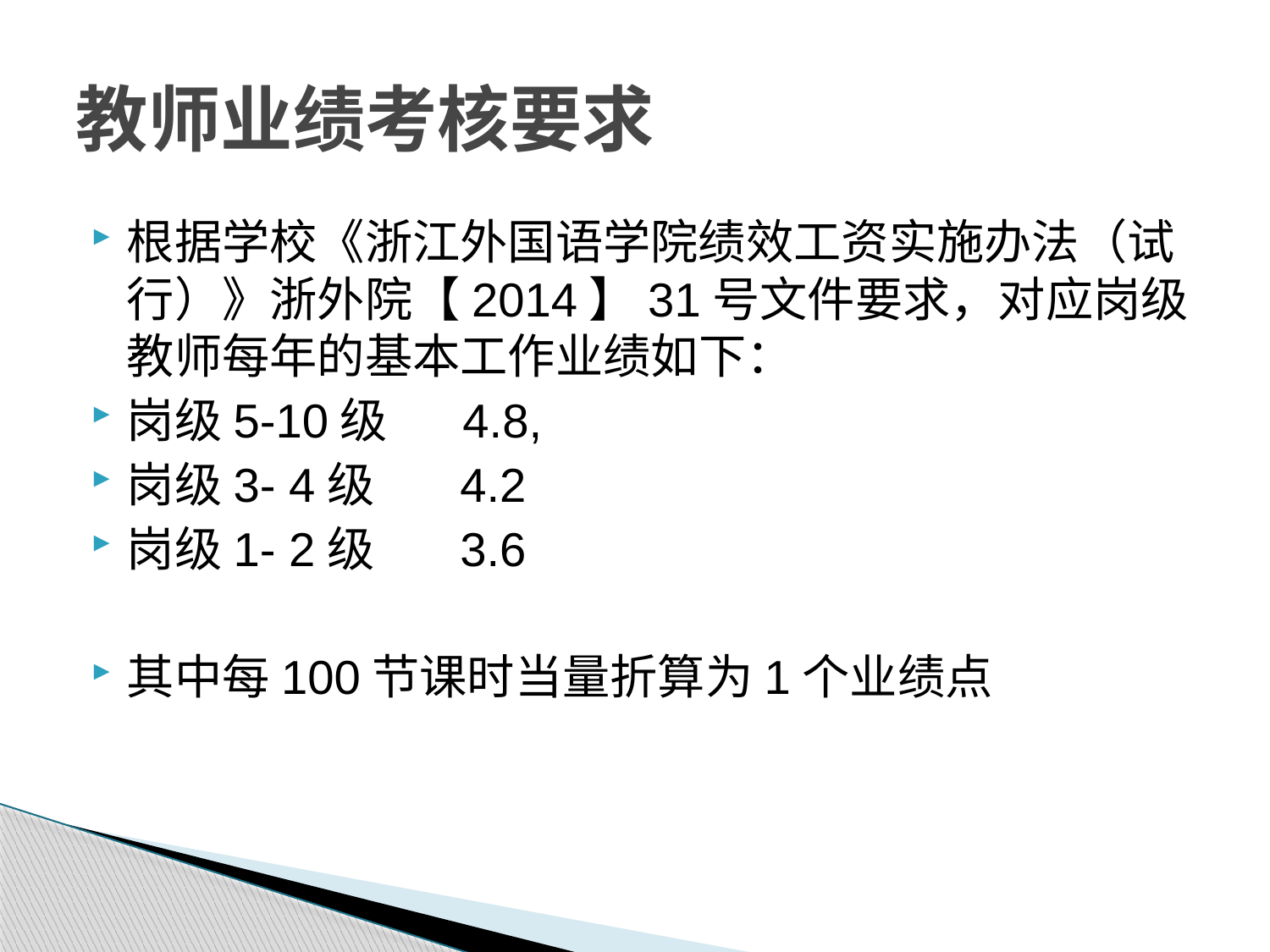

# 教师业绩考核要求
根据学校《浙江外国语学院绩效工资实施办法（试行）》浙外院【2014】31号文件要求，对应岗级教师每年的基本工作业绩如下：
岗级5-10级      4.8,
岗级3- 4级       4.2
岗级1- 2级       3.6

其中每100节课时当量折算为1个业绩点